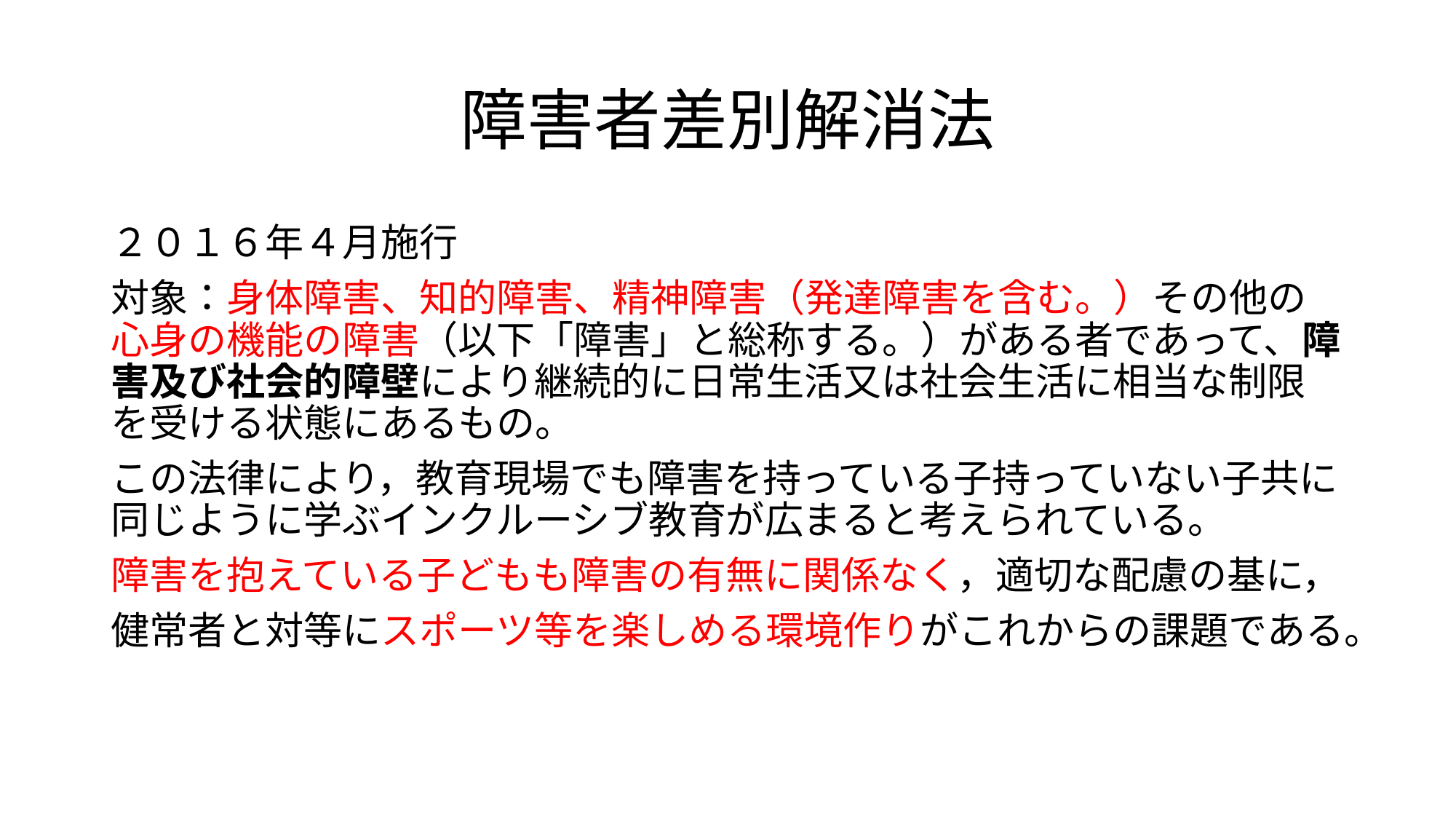

# 障害者差別解消法
２０１６年４月施行
対象：身体障害、知的障害、精神障害（発達障害を含む。）その他の心身の機能の障害（以下「障害」と総称する。）がある者であって、障害及び社会的障壁により継続的に日常生活又は社会生活に相当な制限を受ける状態にあるもの。
この法律により，教育現場でも障害を持っている子持っていない子共に同じように学ぶインクルーシブ教育が広まると考えられている。
障害を抱えている子どもも障害の有無に関係なく，適切な配慮の基に，
健常者と対等にスポーツ等を楽しめる環境作りがこれからの課題である。